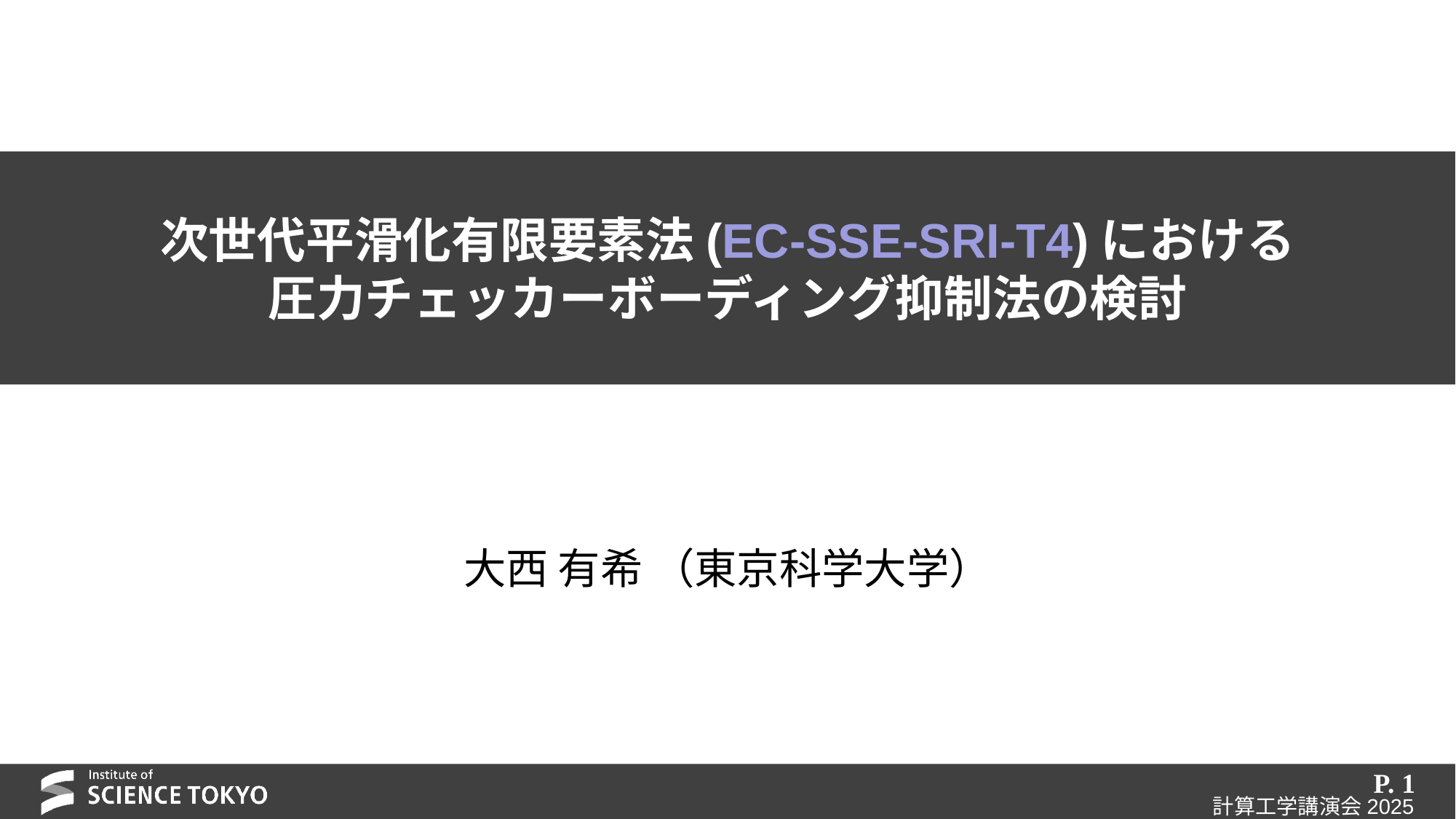

# 次世代平滑化有限要素法(EC-SSE-SRI-T4)における 圧力チェッカーボーディング抑制法の検討
大西 有希 （東京科学大学）
P. 1